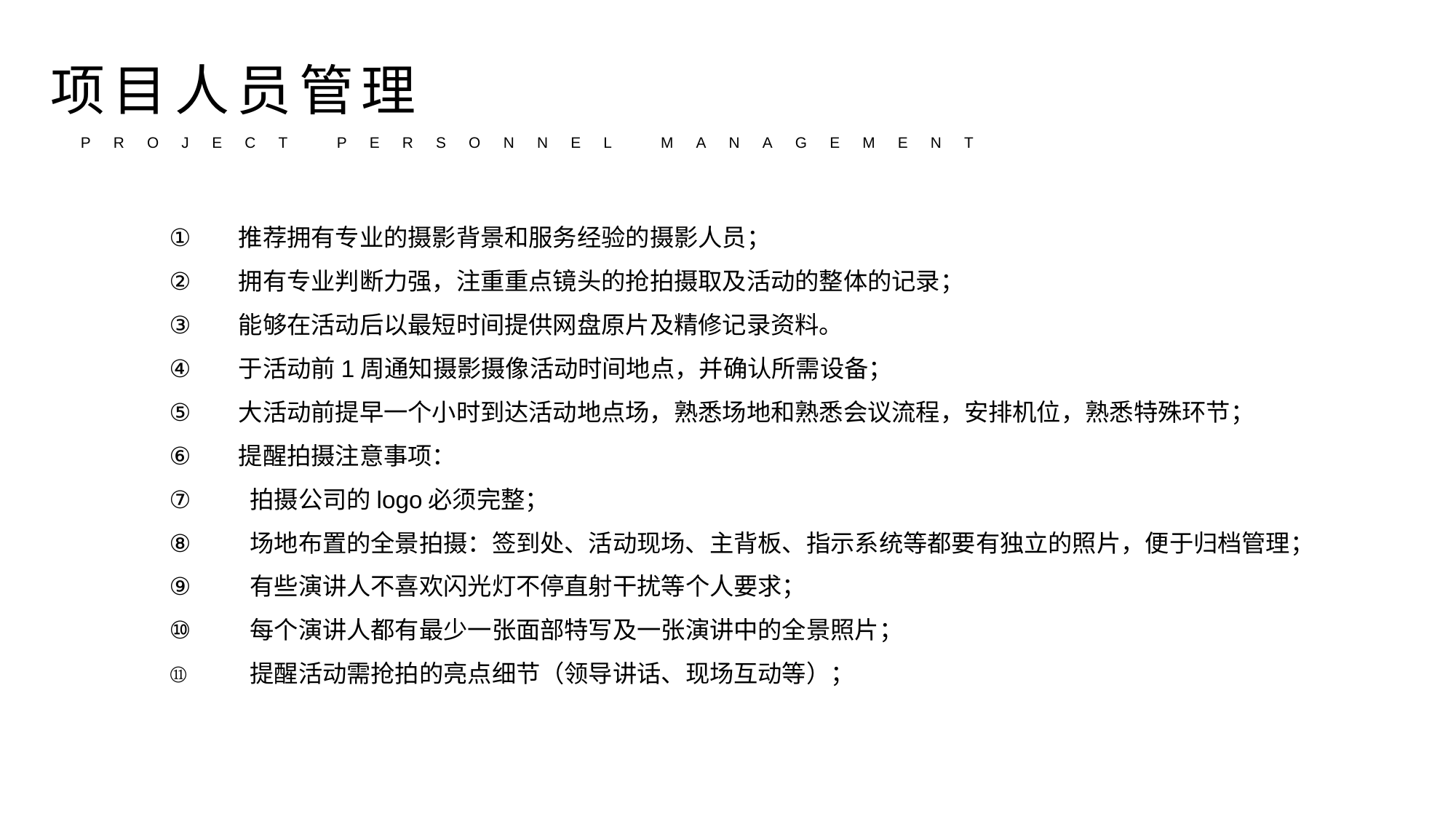

项目人员管理
PROJECT PERSONNEL MANAGEMENT
推荐拥有专业的摄影背景和服务经验的摄影人员；
拥有专业判断力强，注重重点镜头的抢拍摄取及活动的整体的记录；
能够在活动后以最短时间提供网盘原片及精修记录资料。
于活动前1周通知摄影摄像活动时间地点，并确认所需设备；
大活动前提早一个小时到达活动地点场，熟悉场地和熟悉会议流程，安排机位，熟悉特殊环节；
提醒拍摄注意事项：
 拍摄公司的logo必须完整；
 场地布置的全景拍摄：签到处、活动现场、主背板、指示系统等都要有独立的照片，便于归档管理；
 有些演讲人不喜欢闪光灯不停直射干扰等个人要求；
 每个演讲人都有最少一张面部特写及一张演讲中的全景照片；
 提醒活动需抢拍的亮点细节（领导讲话、现场互动等）；